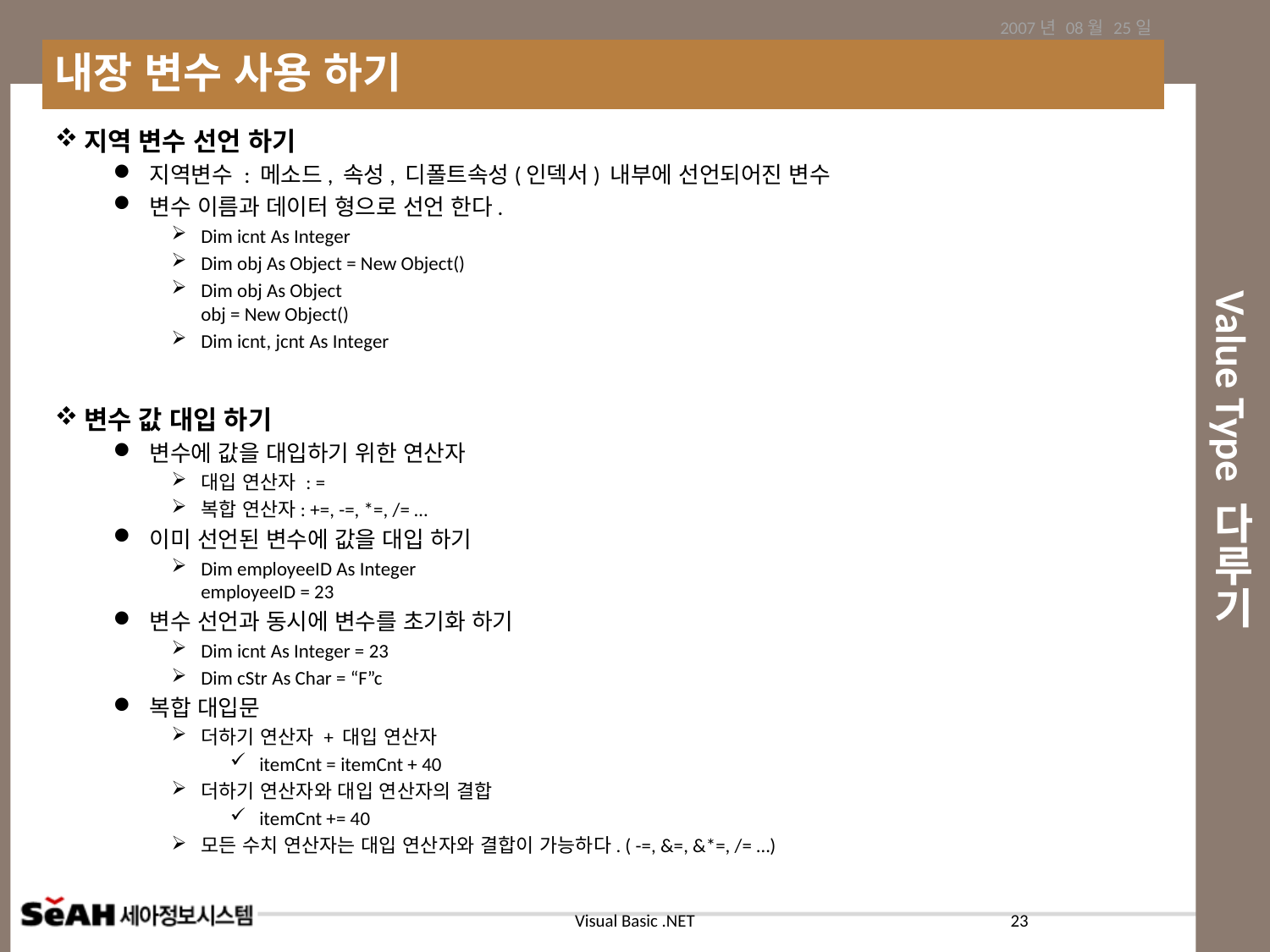

2007년 08월 25일
내장 변수 사용 하기
# Value Type 다루기
지역 변수 선언 하기
지역변수 : 메소드, 속성, 디폴트속성(인덱서) 내부에 선언되어진 변수
변수 이름과 데이터 형으로 선언 한다.
Dim icnt As Integer
Dim obj As Object = New Object()
Dim obj As Object
obj = New Object()
Dim icnt, jcnt As Integer

변수 값 대입 하기
변수에 값을 대입하기 위한 연산자
대입 연산자 : =
복합 연산자: +=, -=, *=, /= …
이미 선언된 변수에 값을 대입 하기
Dim employeeID As Integer
employeeID = 23
변수 선언과 동시에 변수를 초기화 하기
Dim icnt As Integer = 23
Dim cStr As Char = “F”c
복합 대입문
더하기 연산자 + 대입 연산자
itemCnt = itemCnt + 40
더하기 연산자와 대입 연산자의 결합
itemCnt += 40
모든 수치 연산자는 대입 연산자와 결합이 가능하다. ( -=, &=, &*=, /= …)
23
Visual Basic .NET